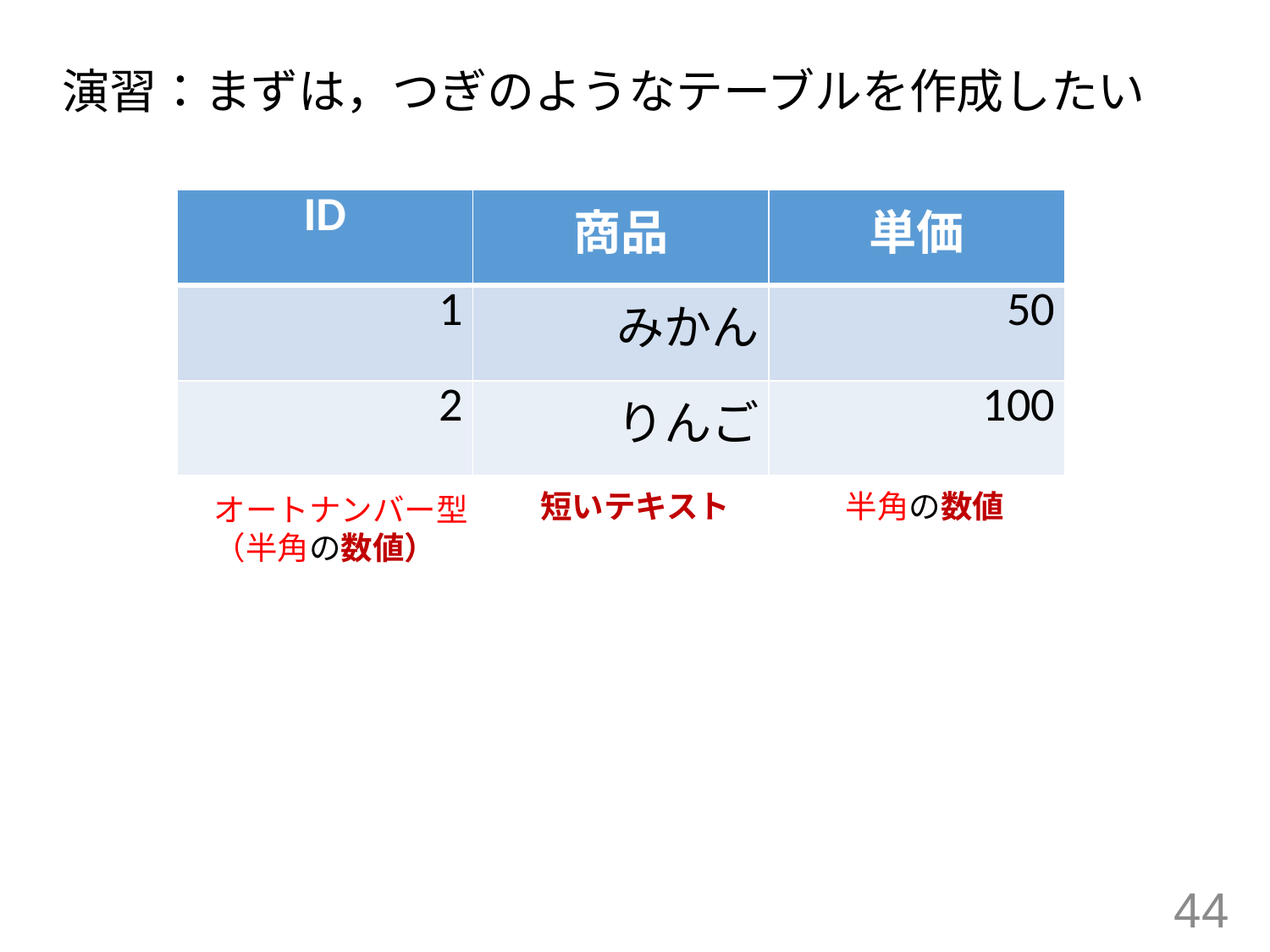

演習：まずは，つぎのようなテーブルを作成したい
| ID | 商品 | 単価 |
| --- | --- | --- |
| 1 | みかん | 50 |
| 2 | りんご | 100 |
半角の数値
短いテキスト
オートナンバー型
（半角の数値）
44